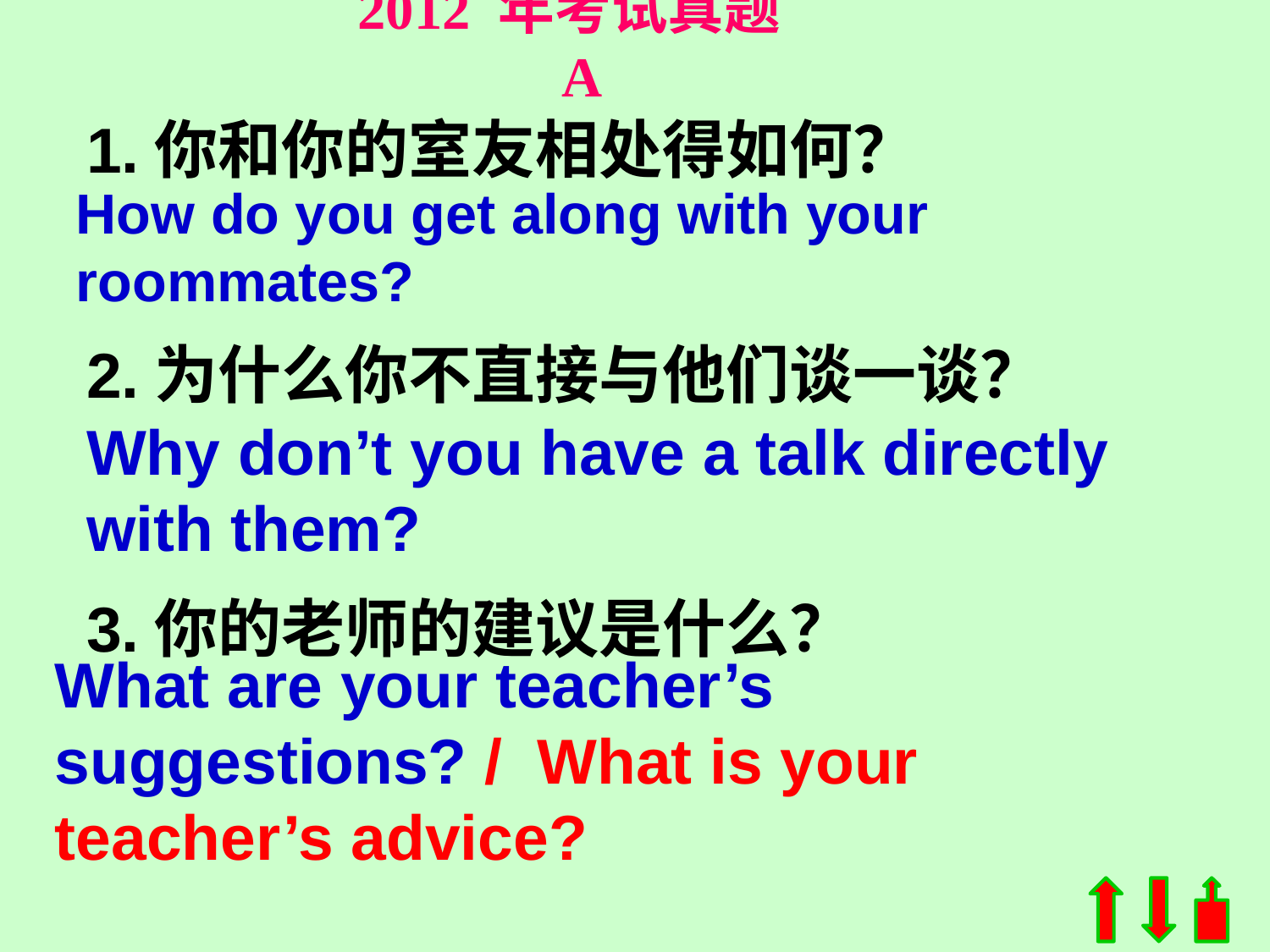

2012 年考试真题   A
1.你和你的室友相处得如何？
How do you get along with your roommates?
2.为什么你不直接与他们谈一谈？
Why don’t you have a talk directly with them?
3.你的老师的建议是什么？
What are your teacher’s suggestions? /  What is your teacher’s advice?